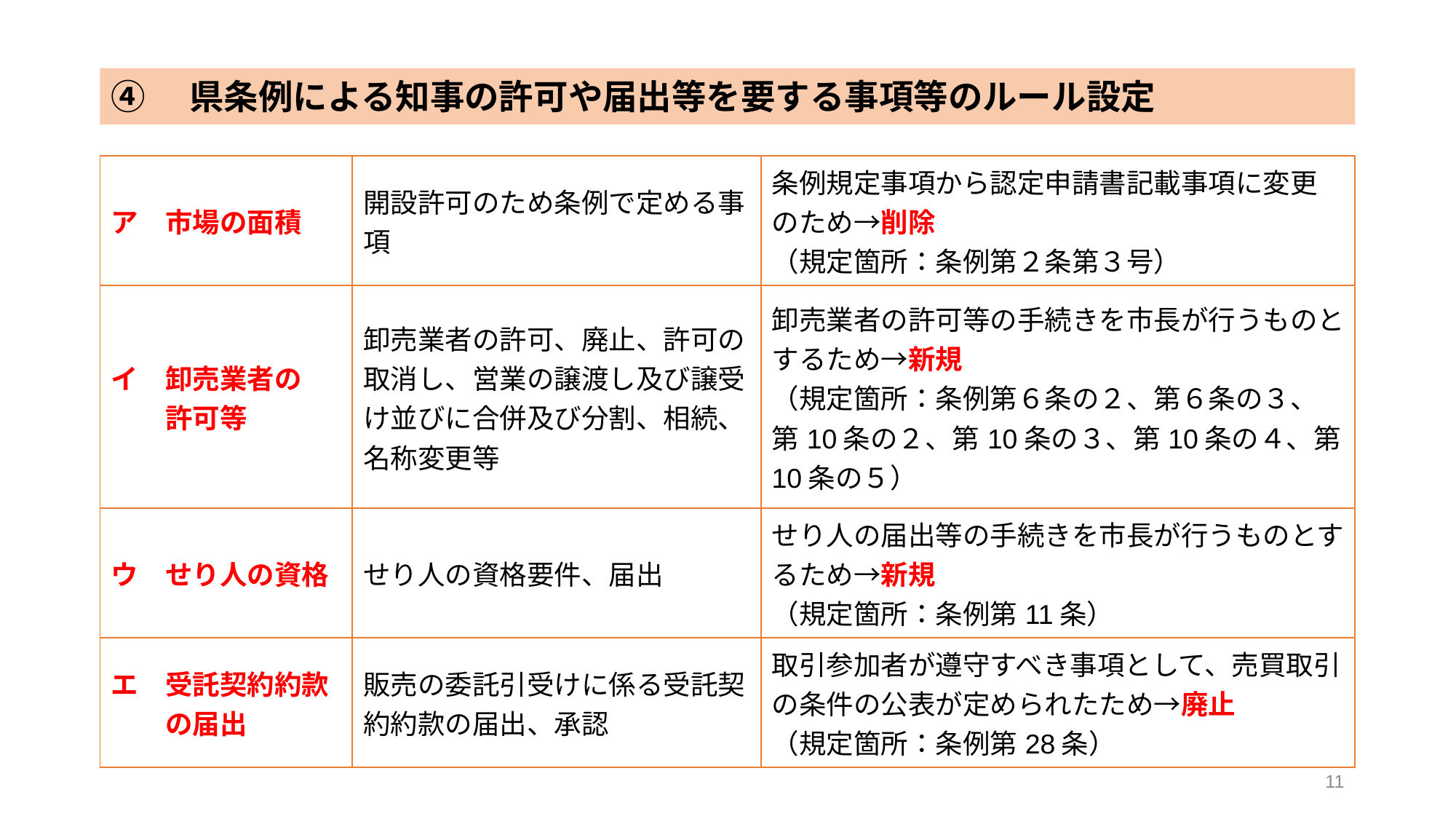

④　県条例による知事の許可や届出等を要する事項等のルール設定
| ア　市場の面積 | 開設許可のため条例で定める事項 | 条例規定事項から認定申請書記載事項に変更のため→削除 （規定箇所：条例第２条第３号） |
| --- | --- | --- |
| イ　卸売業者の 　　許可等 | 卸売業者の許可、廃止、許可の取消し、営業の譲渡し及び譲受け並びに合併及び分割、相続、名称変更等 | 卸売業者の許可等の手続きを市長が行うものとするため→新規 （規定箇所：条例第６条の２、第６条の３、第10条の２、第10条の３、第10条の４、第10条の５） |
| ウ　せり人の資格 | せり人の資格要件、届出 | せり人の届出等の手続きを市長が行うものとするため→新規 （規定箇所：条例第11条） |
| エ　受託契約約款 　　の届出 | 販売の委託引受けに係る受託契約約款の届出、承認 | 取引参加者が遵守すべき事項として、売買取引の条件の公表が定められたため→廃止 （規定箇所：条例第28条） |
11